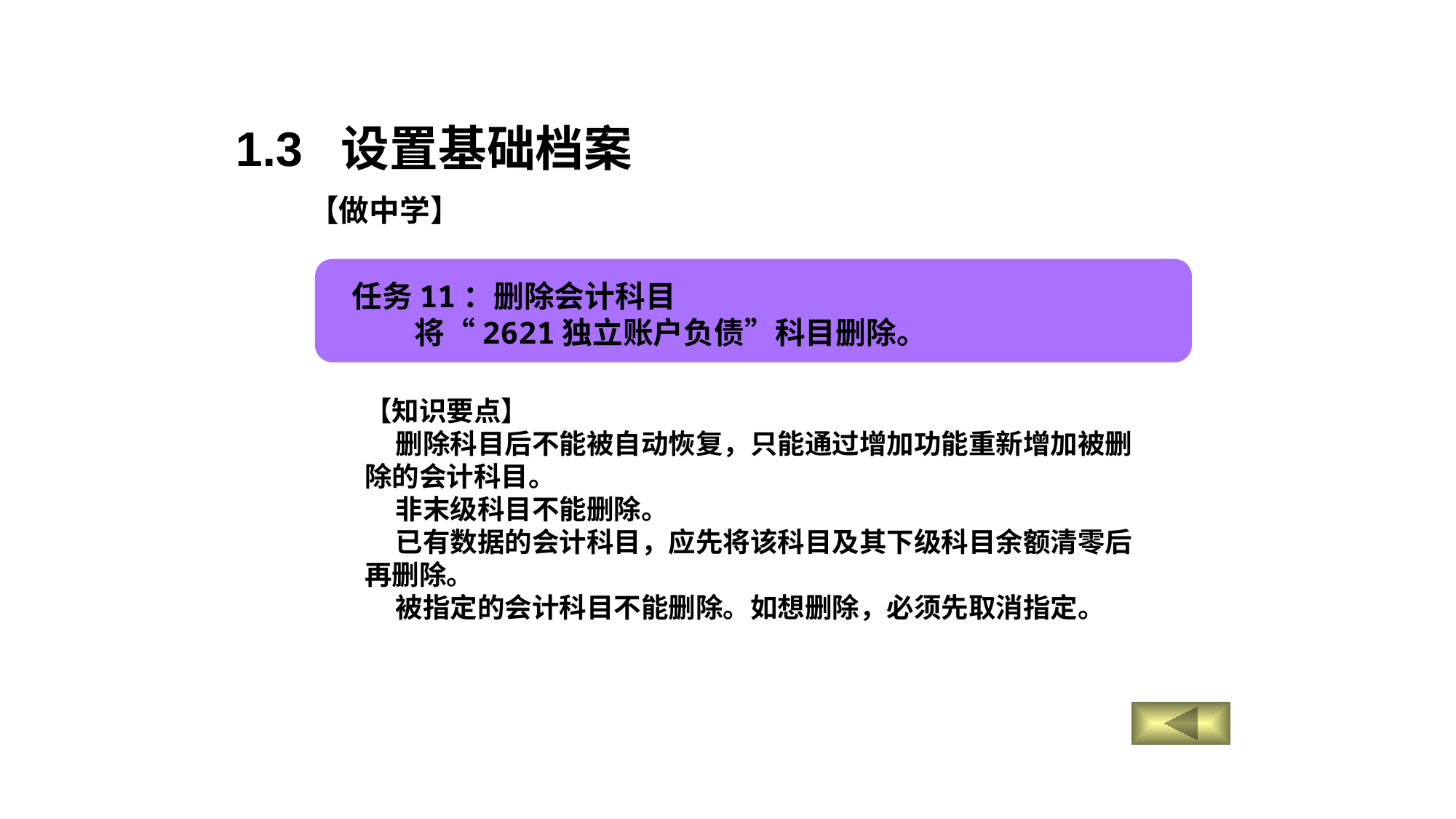

1.3  设置基础档案
【做中学】

任务11：删除会计科目
        将“2621独立账户负债”科目删除。
【知识要点】
    删除科目后不能被自动恢复，只能通过增加功能重新增加被删除的会计科目。
    非末级科目不能删除。
    已有数据的会计科目，应先将该科目及其下级科目余额清零后再删除。
    被指定的会计科目不能删除。如想删除，必须先取消指定。